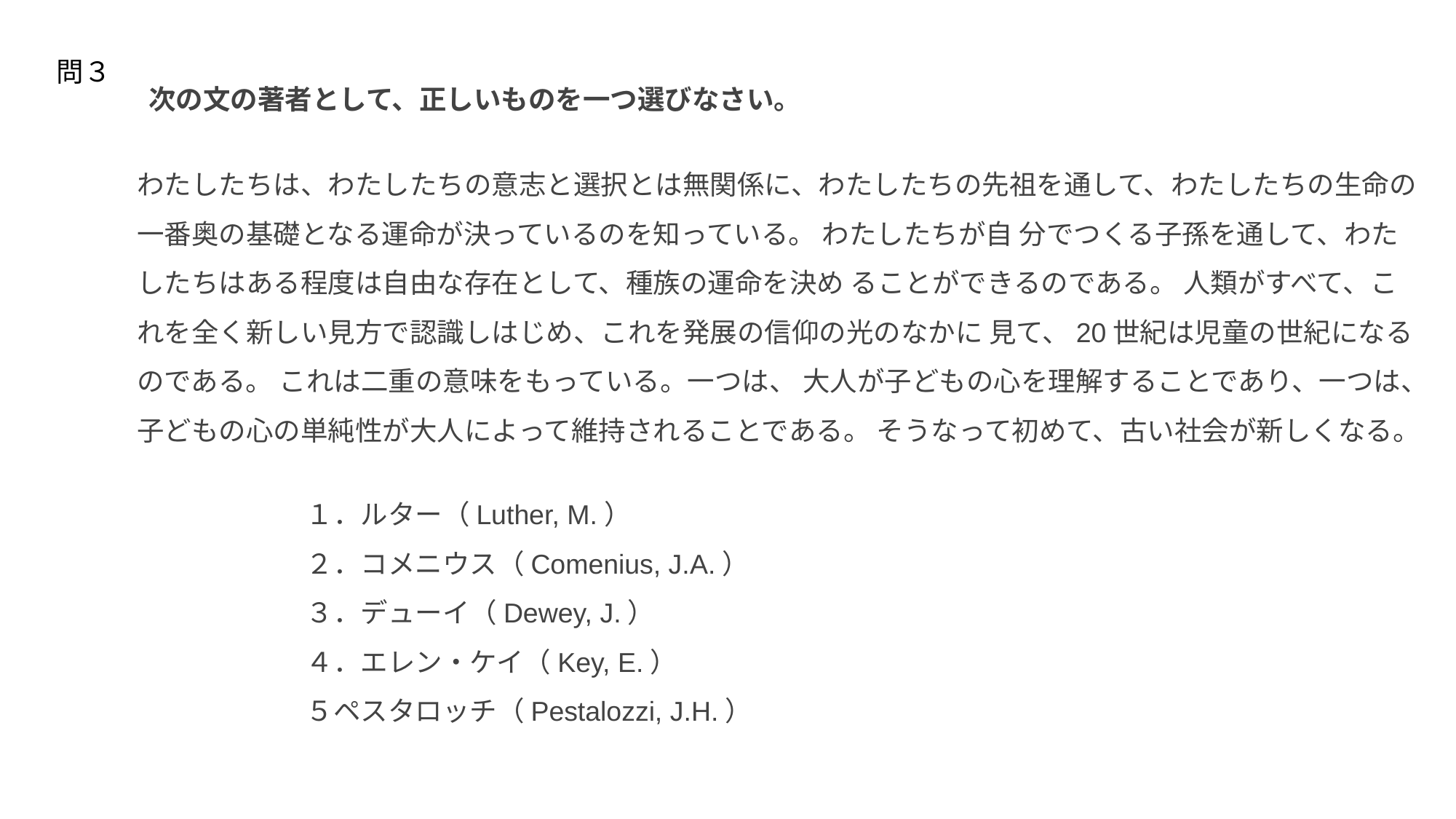

問３
次の文の著者として、正しいものを一つ選びなさい。
わたしたちは、わたしたちの意志と選択とは無関係に、わたしたちの先祖を通して、わたしたちの生命の一番奥の基礎となる運命が決っているのを知っている。 わたしたちが自 分でつくる子孫を通して、わたしたちはある程度は自由な存在として、種族の運命を決め ることができるのである。 人類がすべて、これを全く新しい見方で認識しはじめ、これを発展の信仰の光のなかに 見て、20世紀は児童の世紀になるのである。 これは二重の意味をもっている。一つは、 大人が子どもの心を理解することであり、一つは、子どもの心の単純性が大人によって維持されることである。 そうなって初めて、古い社会が新しくなる。
１．ルター（Luther, M.）
２．コメニウス（Comenius, J.A.）
３．デューイ（Dewey, J.）
４．エレン・ケイ（Key, E.）
５ペスタロッチ（Pestalozzi, J.H.）